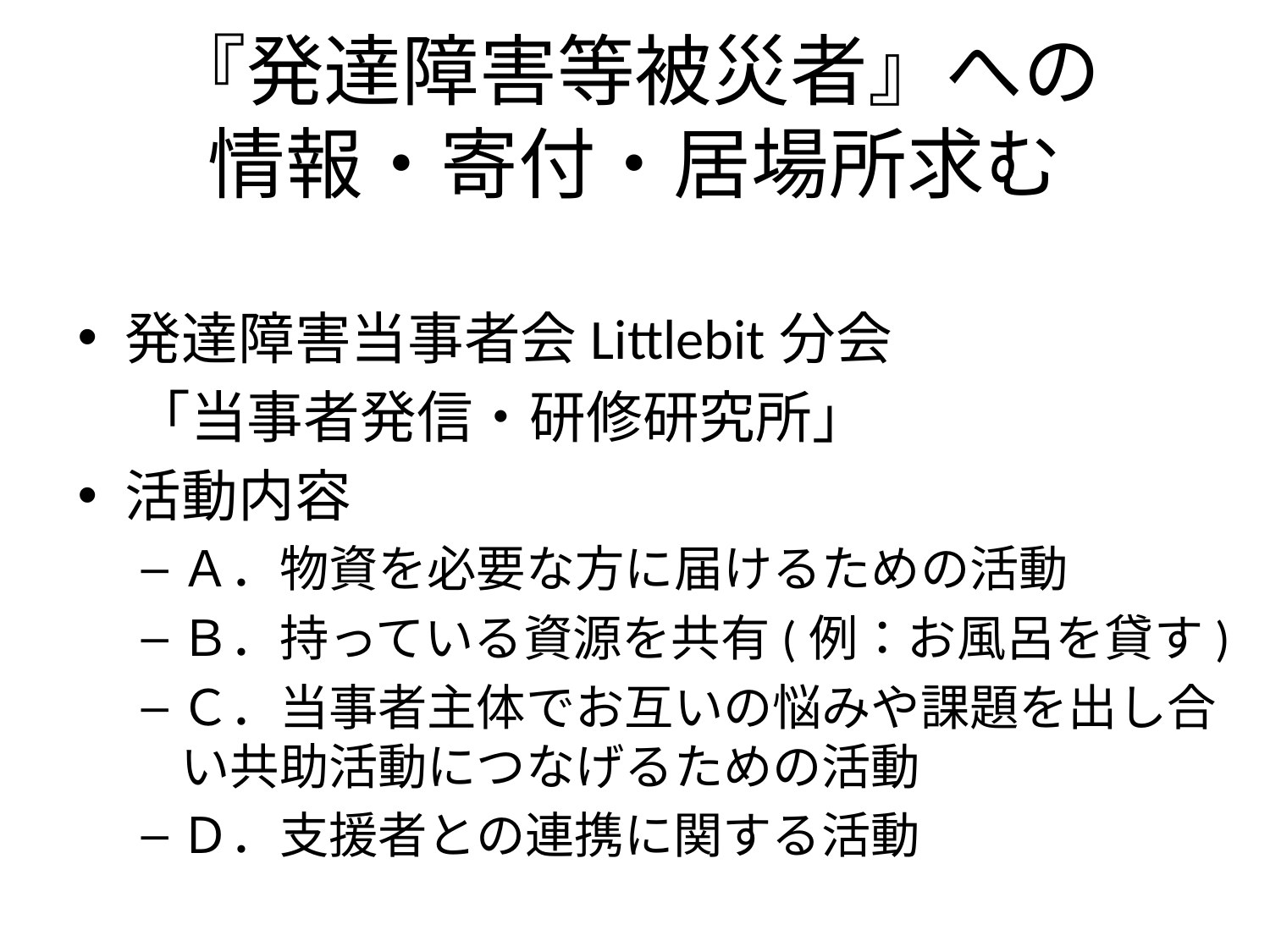

# 『発達障害等被災者』への 情報・寄付・居場所求む
発達障害当事者会Littlebit分会
　「当事者発信・研修研究所」
活動内容
Ａ．物資を必要な方に届けるための活動
Ｂ．持っている資源を共有(例：お風呂を貸す)
Ｃ．当事者主体でお互いの悩みや課題を出し合い共助活動につなげるための活動
Ｄ．支援者との連携に関する活動